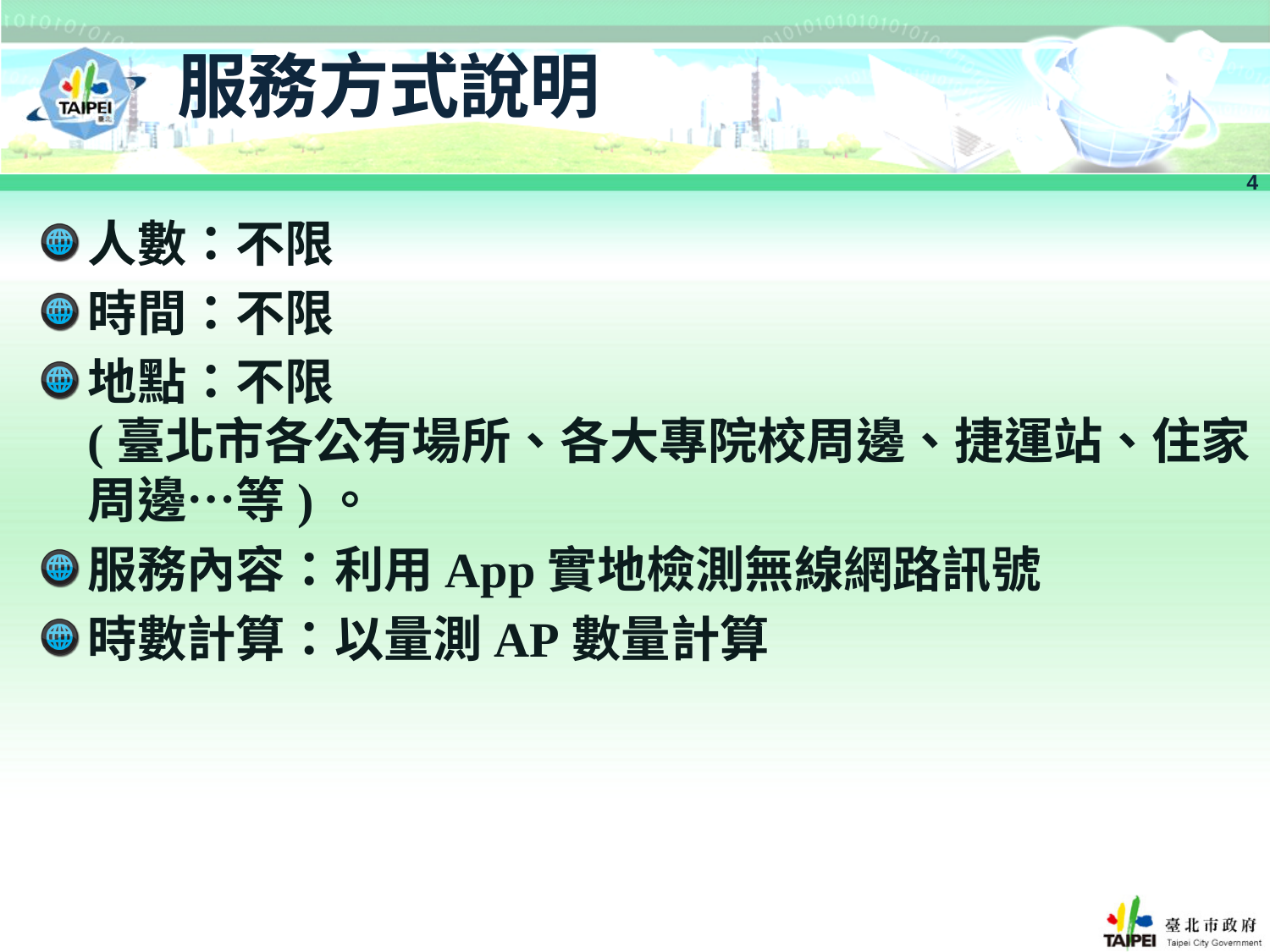

# 服務方式說明
4
人數：不限
時間：不限
地點：不限
(臺北市各公有場所、各大專院校周邊、捷運站、住家周邊…等)。
服務內容：利用App實地檢測無線網路訊號
時數計算：以量測AP數量計算